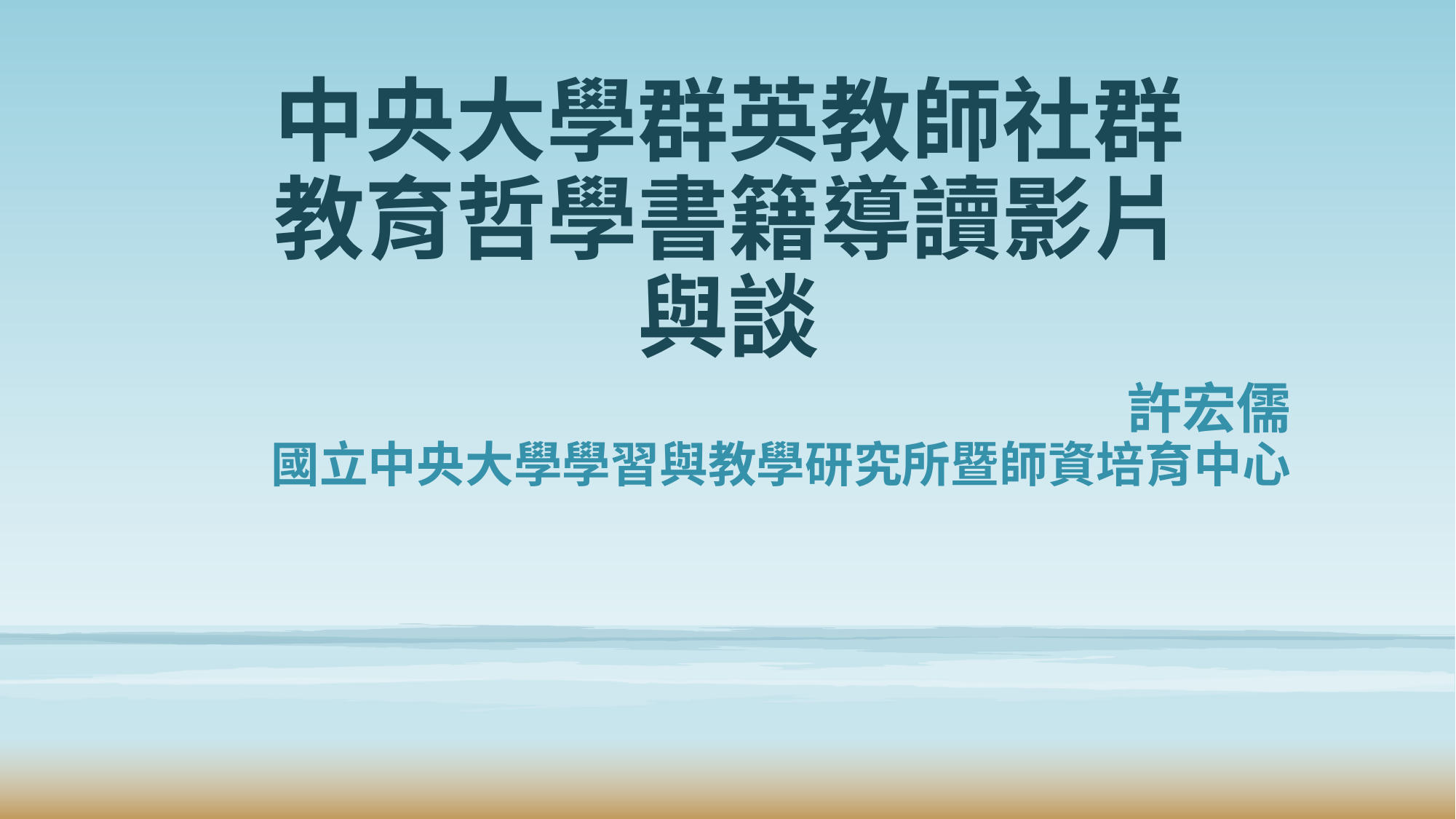

# 中央大學群英教師社群 教育哲學書籍導讀影片 與談
許宏儒
國立中央大學學習與教學研究所暨師資培育中心